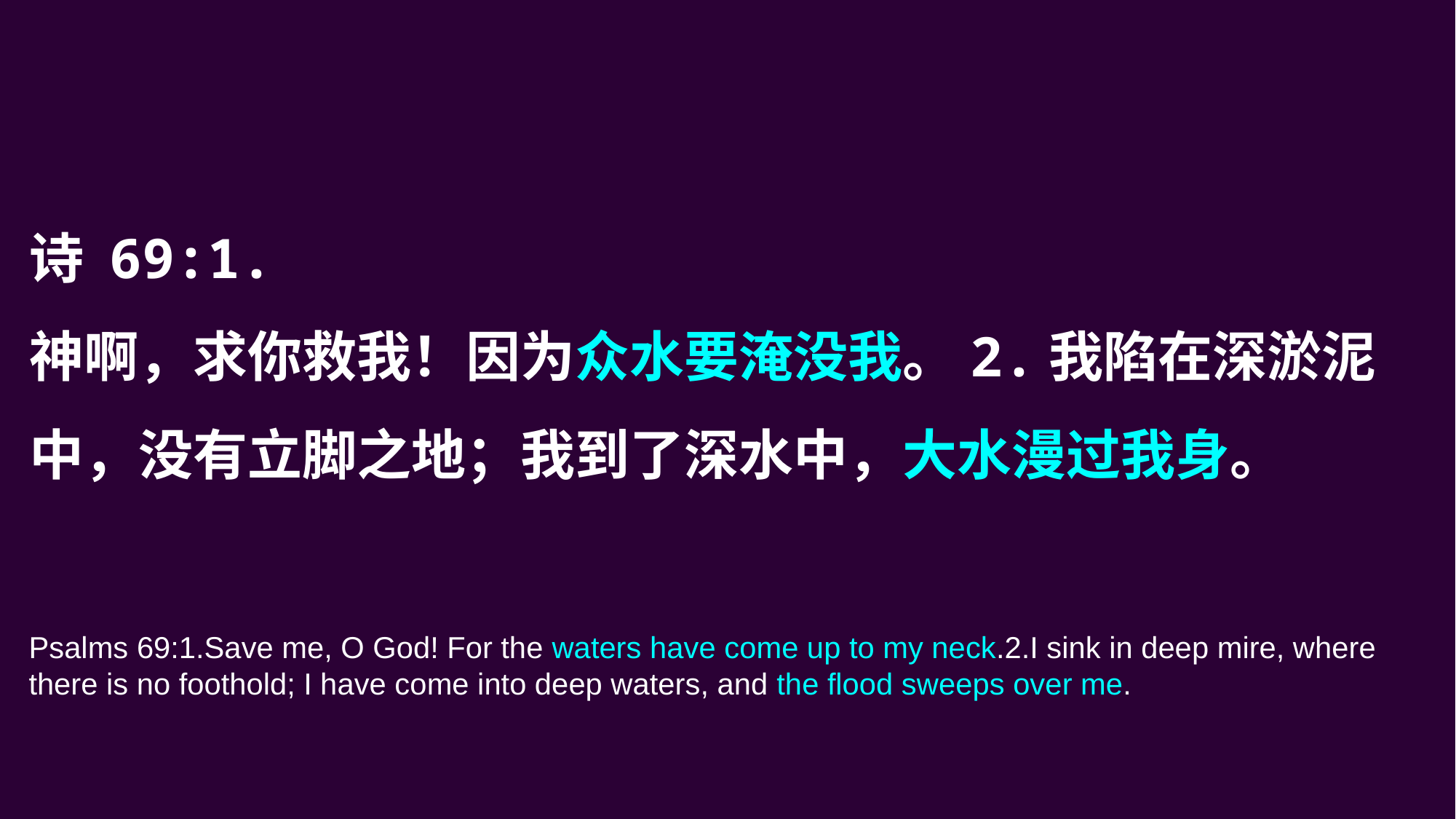

诗 69:1.
神啊，求你救我！因为众水要淹没我。2.我陷在深淤泥中，没有立脚之地；我到了深水中，大水漫过我身。
Psalms 69:1.Save me, O God! For the waters have come up to my neck.2.I sink in deep mire, where there is no foothold; I have come into deep waters, and the flood sweeps over me.